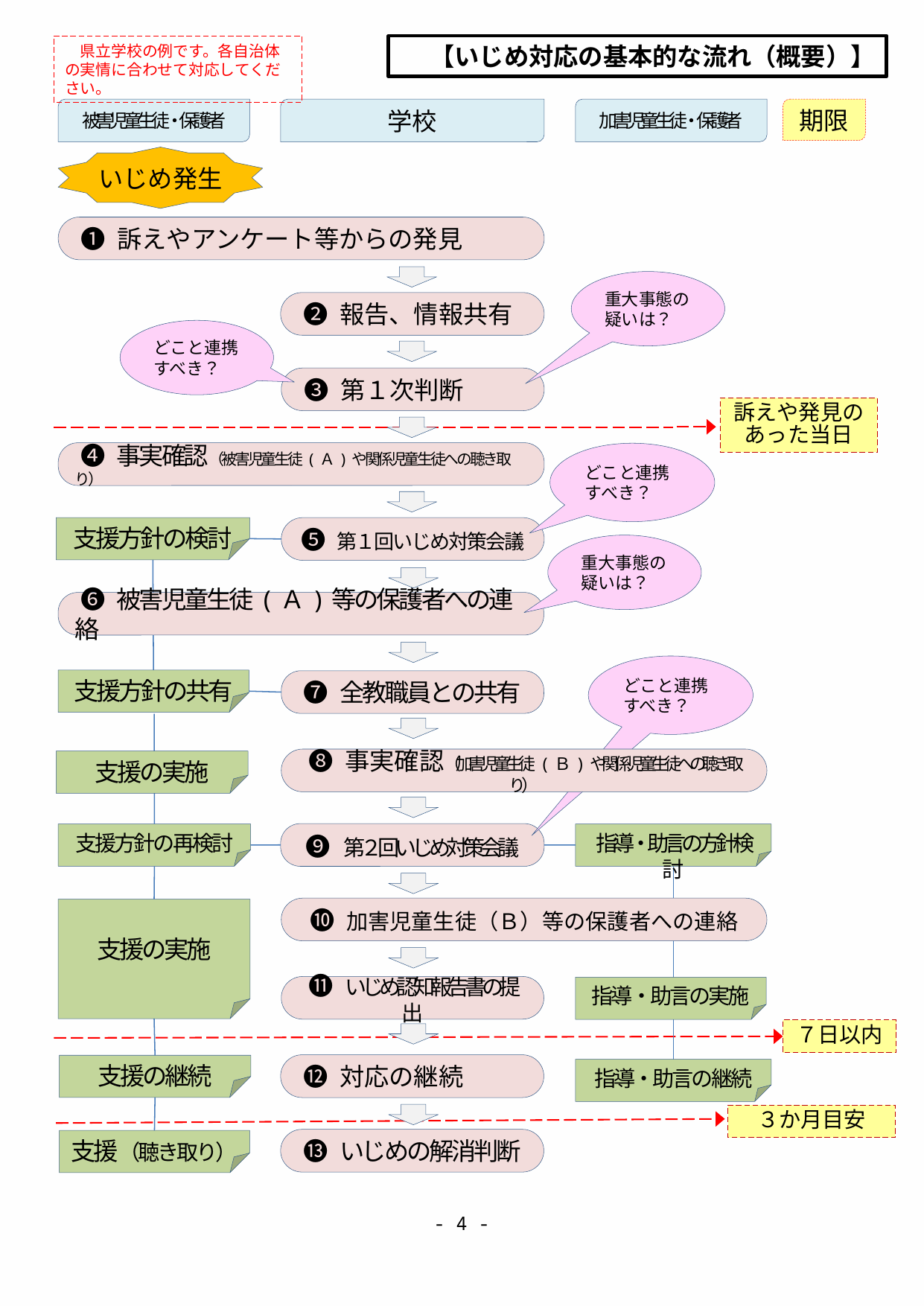

県立学校の例です。各自治体の実情に合わせて対応してください。
【いじめ対応の基本的な流れ（概要）】
被害児童生徒・保護者
加害児童生徒・保護者
期限
学校
いじめ発生
 ➊ 訴えやアンケート等からの発見

重大事態の疑いは？
 ❷ 報告、情報共有
どこと連携すべき？

 ❸ 第１次判断
訴えや発見のあった当日

 ❹ 事実確認（被害児童生徒(Ａ)や関係児童生徒への聴き取り）
どこと連携すべき？

支援方針の検討
❺ 第１回いじめ対策会議
重大事態の疑いは？

 ❻ 被害児童生徒(Ａ)等の保護者への連絡

どこと連携すべき？
支援方針の共有
❼ 全教職員との共有

❽ 事実確認（加害児童生徒(Ｂ)や関係児童生徒への聴き取り）
支援の実施

❾ 第２回いじめ対策会議
支援方針の再検討
指導・助言の方針検討

❿ 加害児童生徒（Ｂ）等の保護者への連絡
支援の実施

⓫ いじめ認知報告書の提出
指導・助言の実施
７日以内

 ⓬ 対応の継続
支援の継続
指導・助言の継続

３か月目安
⓭ いじめの解消判断
支援（聴き取り）
- 4 -